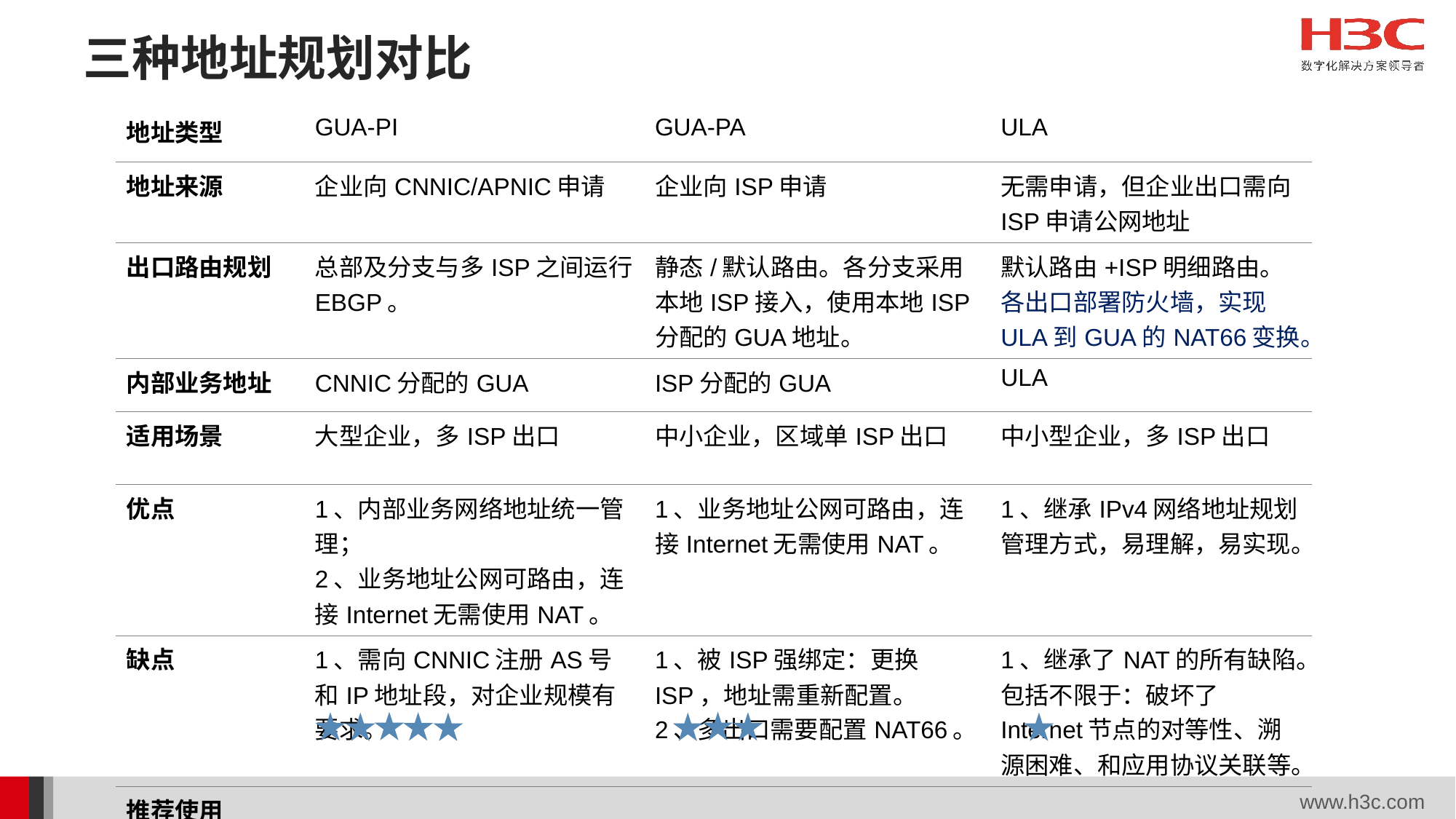

三种地址规划对比
| 地址类型 | GUA-PI | GUA-PA | ULA |
| --- | --- | --- | --- |
| 地址来源 | 企业向CNNIC/APNIC申请 | 企业向ISP申请 | 无需申请，但企业出口需向ISP申请公网地址 |
| 出口路由规划 | 总部及分支与多ISP之间运行EBGP。 | 静态/默认路由。各分支采用本地ISP接入，使用本地ISP分配的GUA地址。 | 默认路由+ISP明细路由。各出口部署防火墙，实现ULA到GUA的NAT66变换。 |
| 内部业务地址 | CNNIC分配的GUA | ISP分配的GUA | ULA |
| 适用场景 | 大型企业，多ISP出口 | 中小企业，区域单ISP出口 | 中小型企业，多ISP出口 |
| 优点 | 1、内部业务网络地址统一管理； 2、业务地址公网可路由，连接Internet无需使用NAT。 | 1、业务地址公网可路由，连接Internet无需使用NAT。 | 1、继承IPv4网络地址规划管理方式，易理解，易实现。 |
| 缺点 | 1、需向CNNIC注册AS号和IP地址段，对企业规模有要求。 | 1、被ISP强绑定：更换ISP，地址需重新配置。 2、多出口需要配置NAT66。 | 1、继承了NAT的所有缺陷。包括不限于：破坏了Internet节点的对等性、溯源困难、和应用协议关联等。 |
| 推荐使用 |  |  |  |